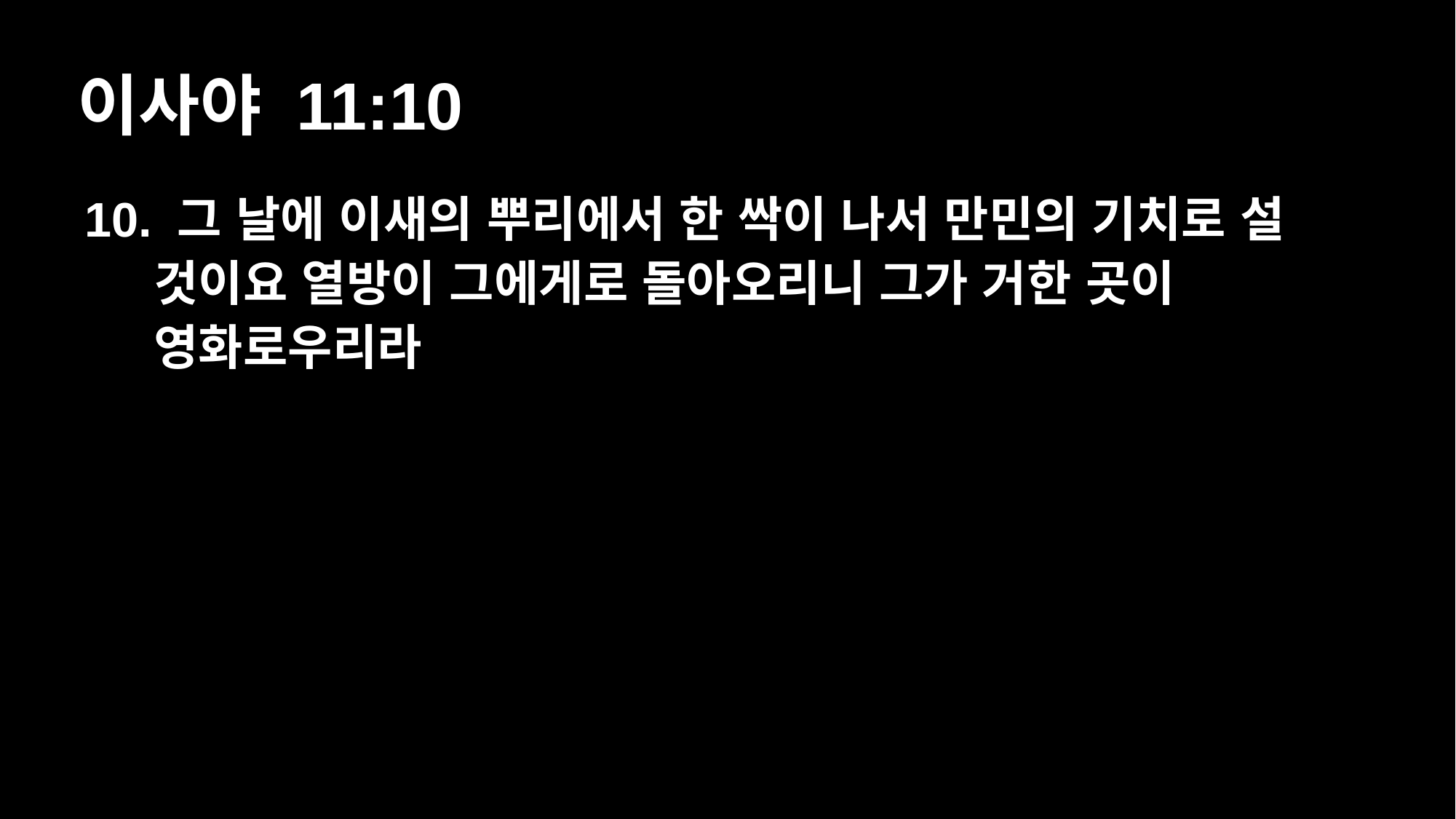

# 이사야 11:10
10. 그 날에 이새의 뿌리에서 한 싹이 나서 만민의 기치로 설 것이요 열방이 그에게로 돌아오리니 그가 거한 곳이 영화로우리라